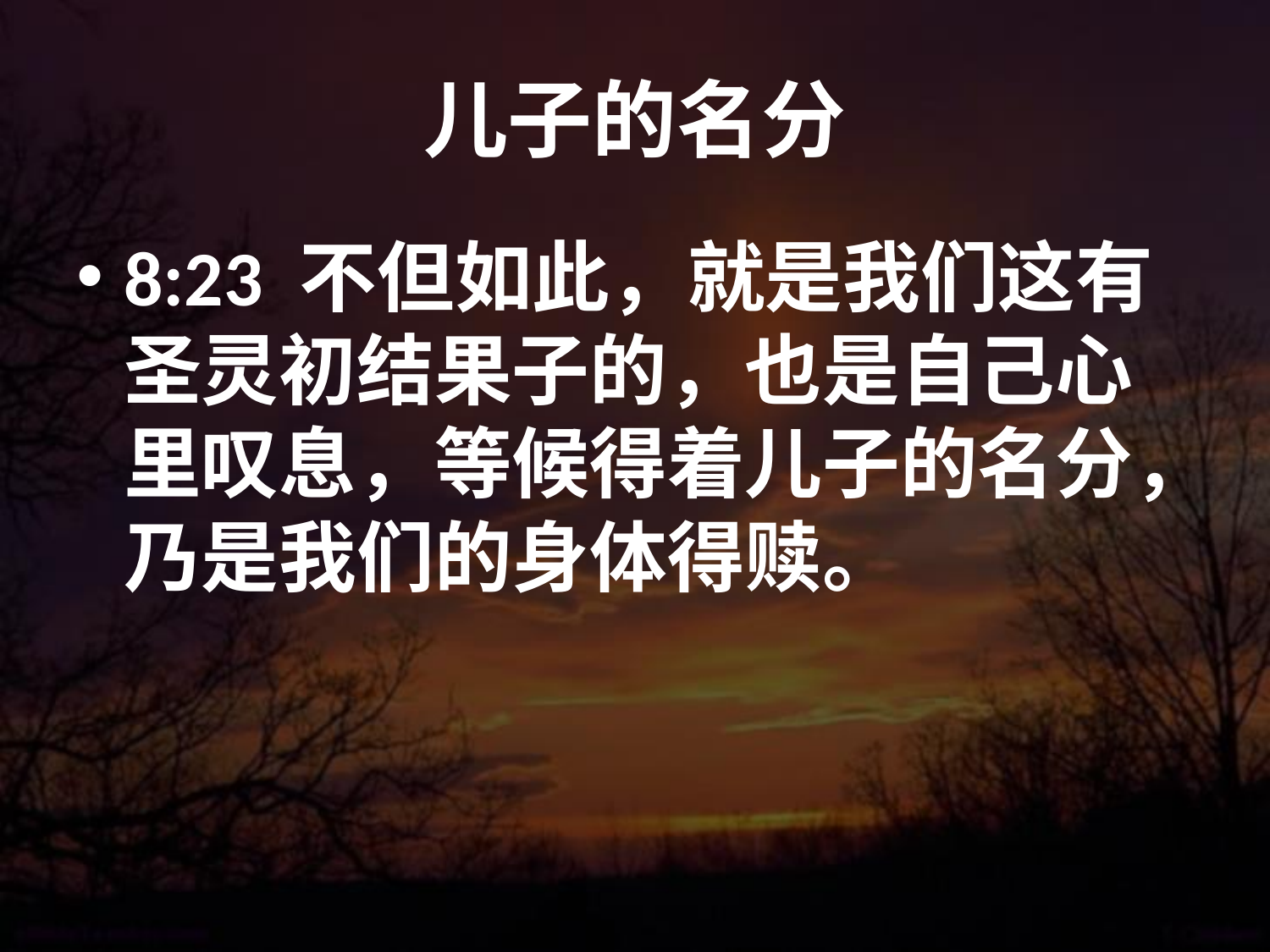

# 儿子的名分
8:23 不但如此，就是我们这有圣灵初结果子的，也是自己心里叹息，等候得着儿子的名分，乃是我们的身体得赎。